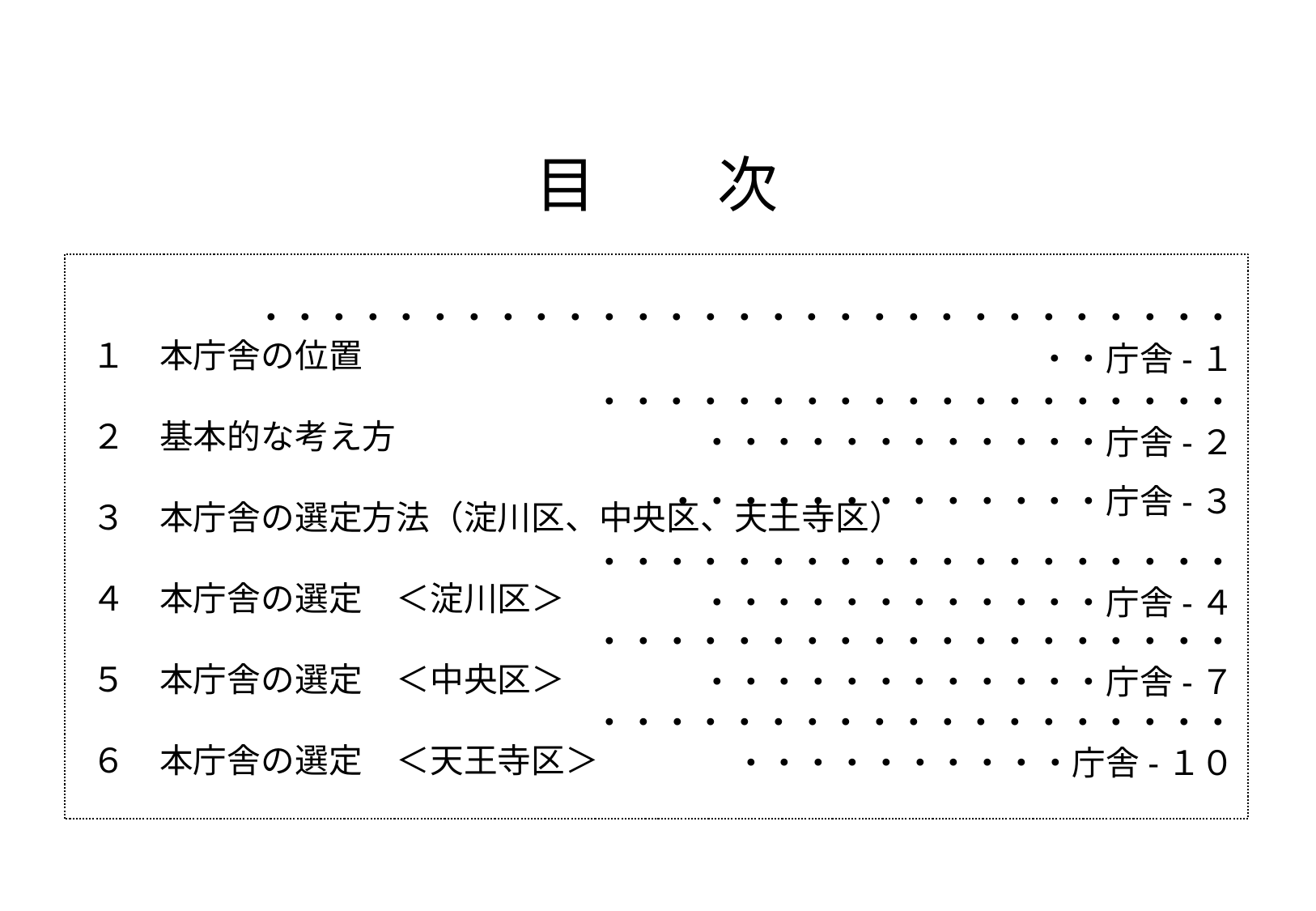

# 目　　次
 １　本庁舎の位置
 ２　基本的な考え方
 ３　本庁舎の選定方法（淀川区、中央区、天王寺区）
 ４　本庁舎の選定　＜淀川区＞
 ５　本庁舎の選定　＜中央区＞
 ６　本庁舎の選定　＜天王寺区＞
・・・・・・・・・・・・・・・・・・・・・・・・・・・・・・・庁舎-１
・・・・・・・・・・・・・・・・・・・・・・・・・・・・・・・庁舎-２
・・・・・・・・・・・・・庁舎-３
・・・・・・・・・・・・・・・・・・・・・・・・・・・・・・・庁舎-４
・・・・・・・・・・・・・・・・・・・・・・・・・・・・・・・庁舎-７
・・・・・・・・・・・・・・・・・・・・・・・・・・・・・庁舎-１０